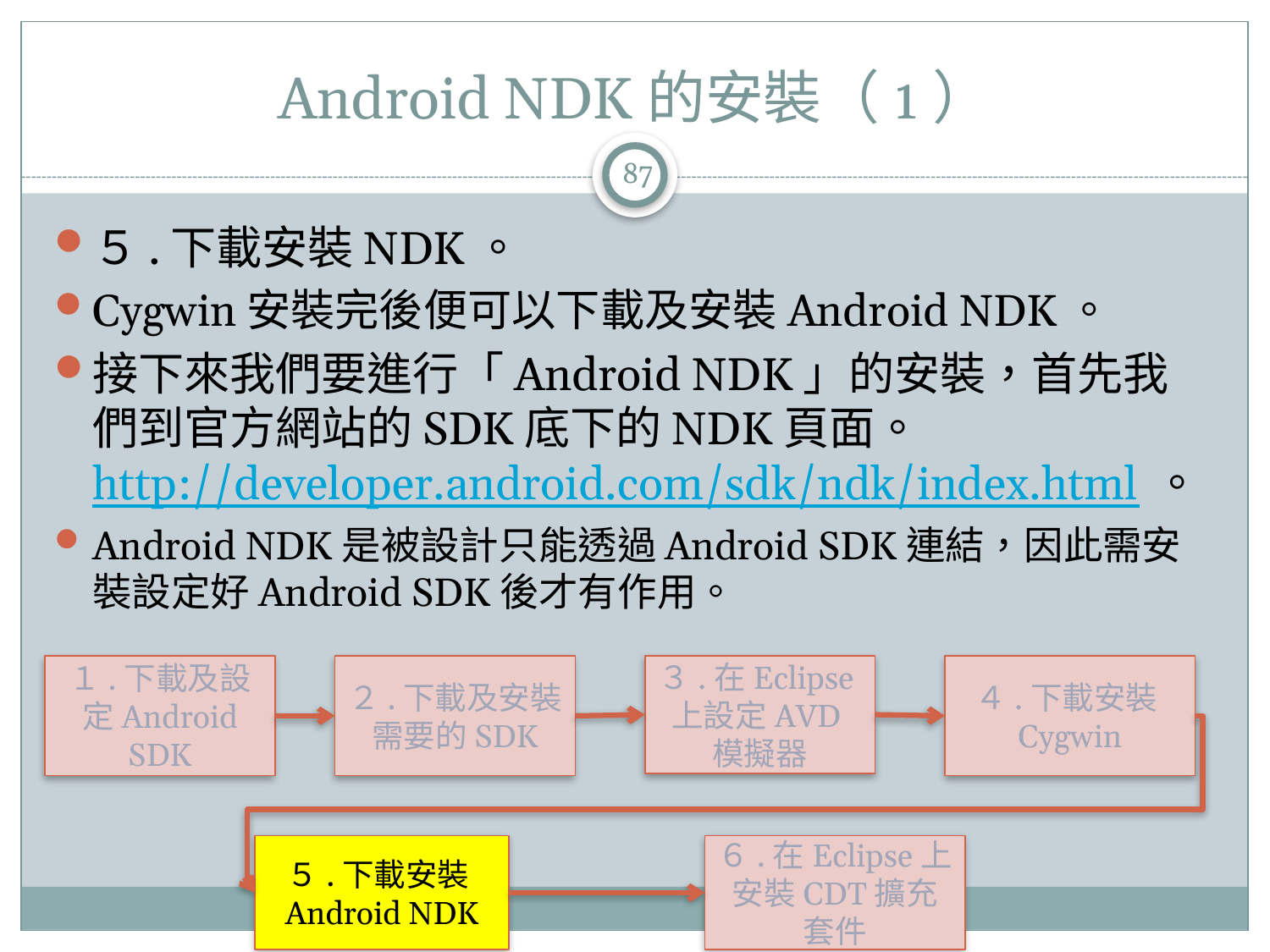

# Android NDK的安裝（1）
87
５.下載安裝NDK。
Cygwin安裝完後便可以下載及安裝Android NDK。
接下來我們要進行「Android NDK」的安裝，首先我們到官方網站的SDK底下的NDK頁面。http://developer.android.com/sdk/ndk/index.html 。
Android NDK是被設計只能透過Android SDK連結，因此需安裝設定好Android SDK後才有作用。

１.下載及設定Android SDK
２.下載及安裝需要的SDK
３.在Eclipse上設定AVD模擬器
４.下載安裝Cygwin
５.下載安裝Android NDK
６.在Eclipse上安裝CDT擴充套件